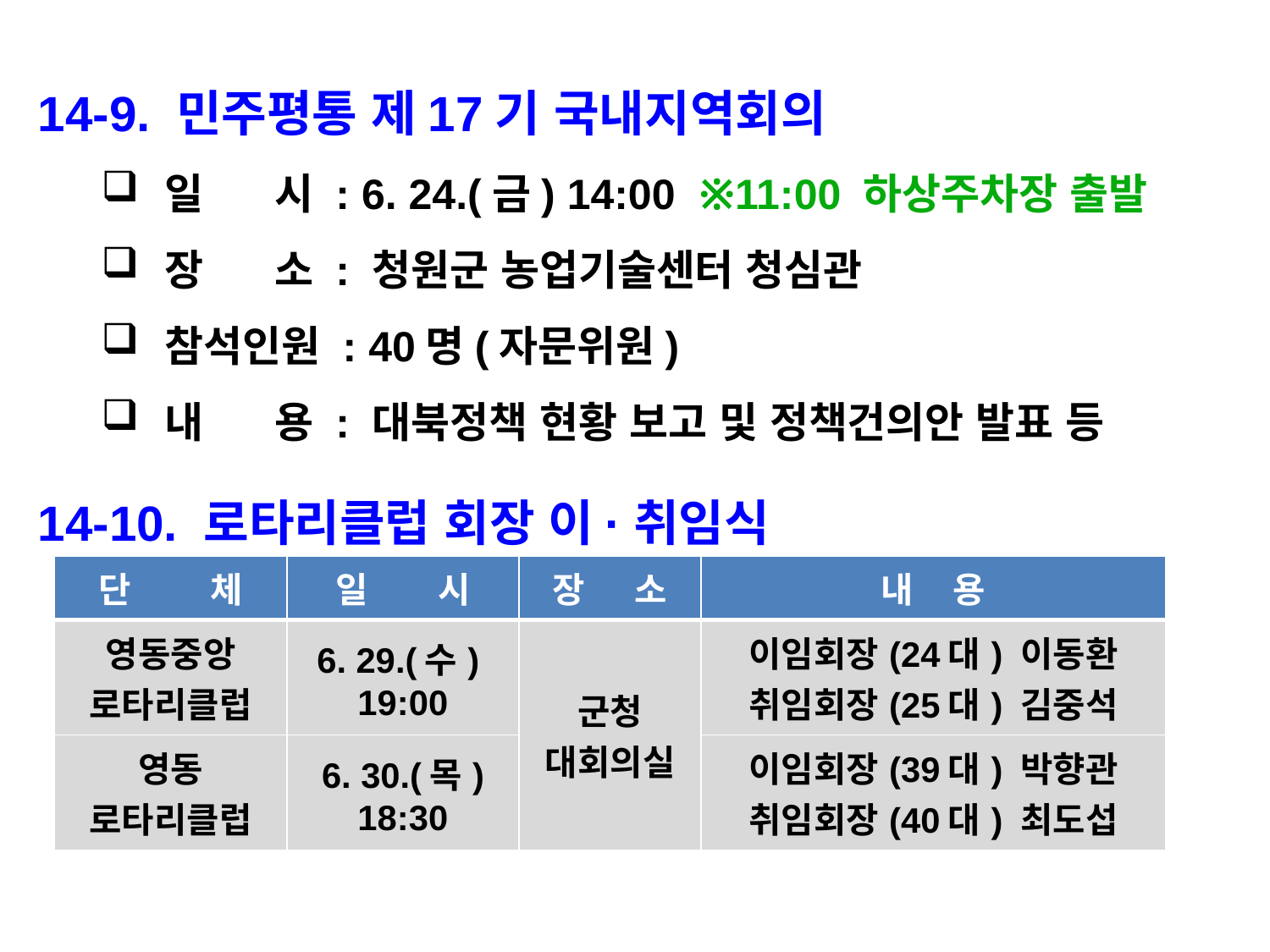

14-9. 민주평통 제17기 국내지역회의
일      시 : 6. 24.(금) 14:00  ※11:00 하상주차장 출발
장      소 : 청원군 농업기술센터 청심관
참석인원 : 40명(자문위원)
내      용 : 대북정책 현황 보고 및 정책건의안 발표 등
14-10. 로타리클럽 회장 이·취임식

| 단 체 | 일 시 | 장 소 | 내 용 |
| --- | --- | --- | --- |
| 영동중앙 로타리클럽 | 6. 29.(수) 19:00 | 군청 대회의실 | 이임회장(24대) 이동환 취임회장(25대) 김중석 |
| 영동 로타리클럽 | 6. 30.(목) 18:30 |  | 이임회장(39대) 박향관 취임회장(40대) 최도섭 |